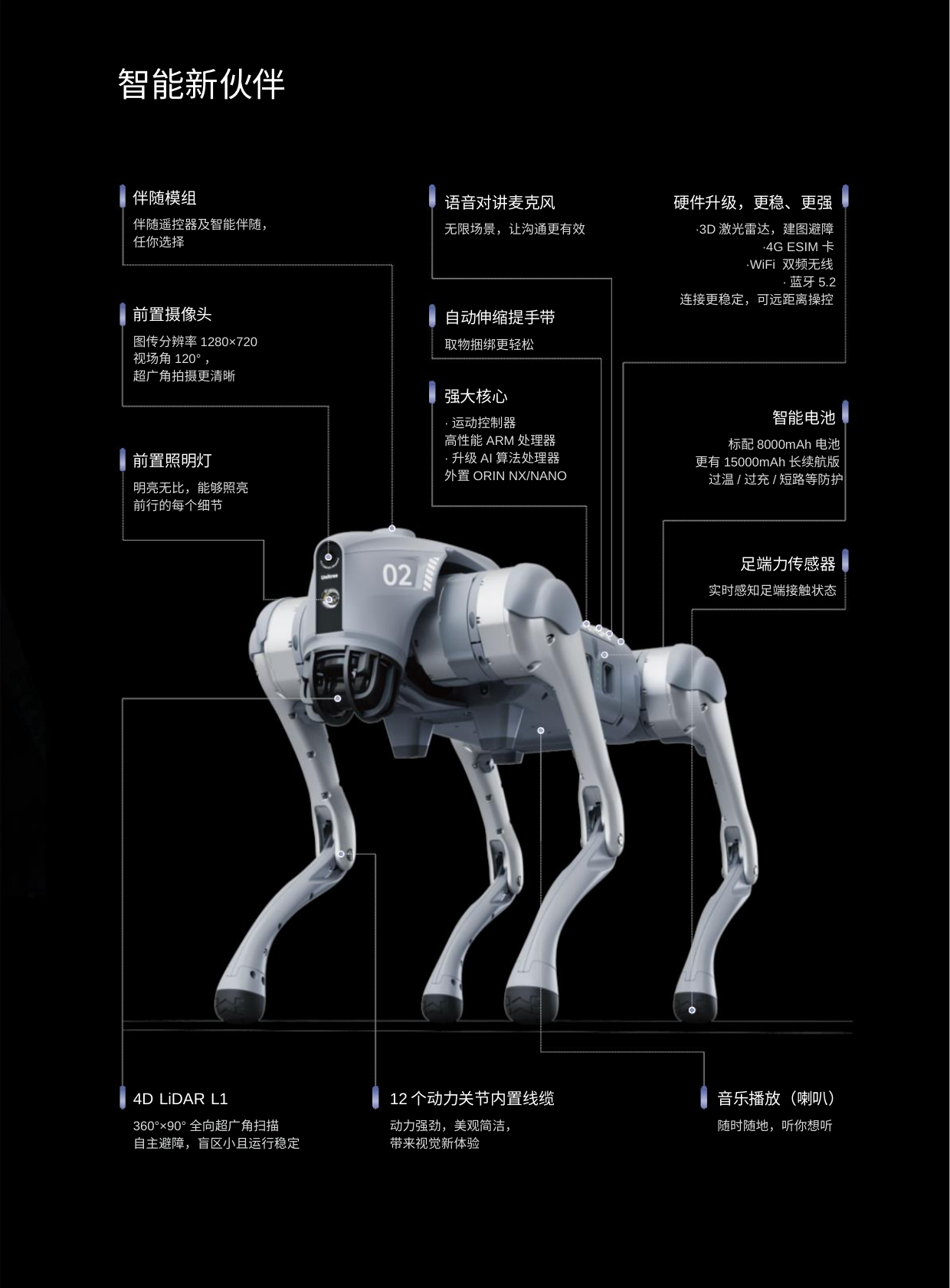

智能新伙伴
伴随模组
语音对讲麦克风
硬件升级，更稳、更强
伴随遥控器及智能伴随，
任你选择
·3D激光雷达，建图避障
·4G ESIM卡
无限场景，让沟通更有效
·WiFi 双频无线
·蓝牙5.2
连接更稳定，可远距离操控
前置摄像头
自动伸缩提手带
图传分辨率1280×720
视场角120°，
取物捆绑更轻松
超广角拍摄更清晰
强大核心
智能电池
·运动控制器
高性能ARM处理器
·升级AI算法处理器
外置ORIN NX/NANO
标配8000mAh电池
更有15000mAh长续航版
过温/过充/短路等防护
前置照明灯
明亮无比，能够照亮
前行的每个细节
足端力传感器
实时感知足端接触状态
4D LiDAR L1
12个动力关节内置线缆
音乐播放（喇叭）
360°×90°全向超广角扫描
自主避障，盲区小且运行稳定
动力强劲，美观简洁，
带来视觉新体验
随时随地，听你想听